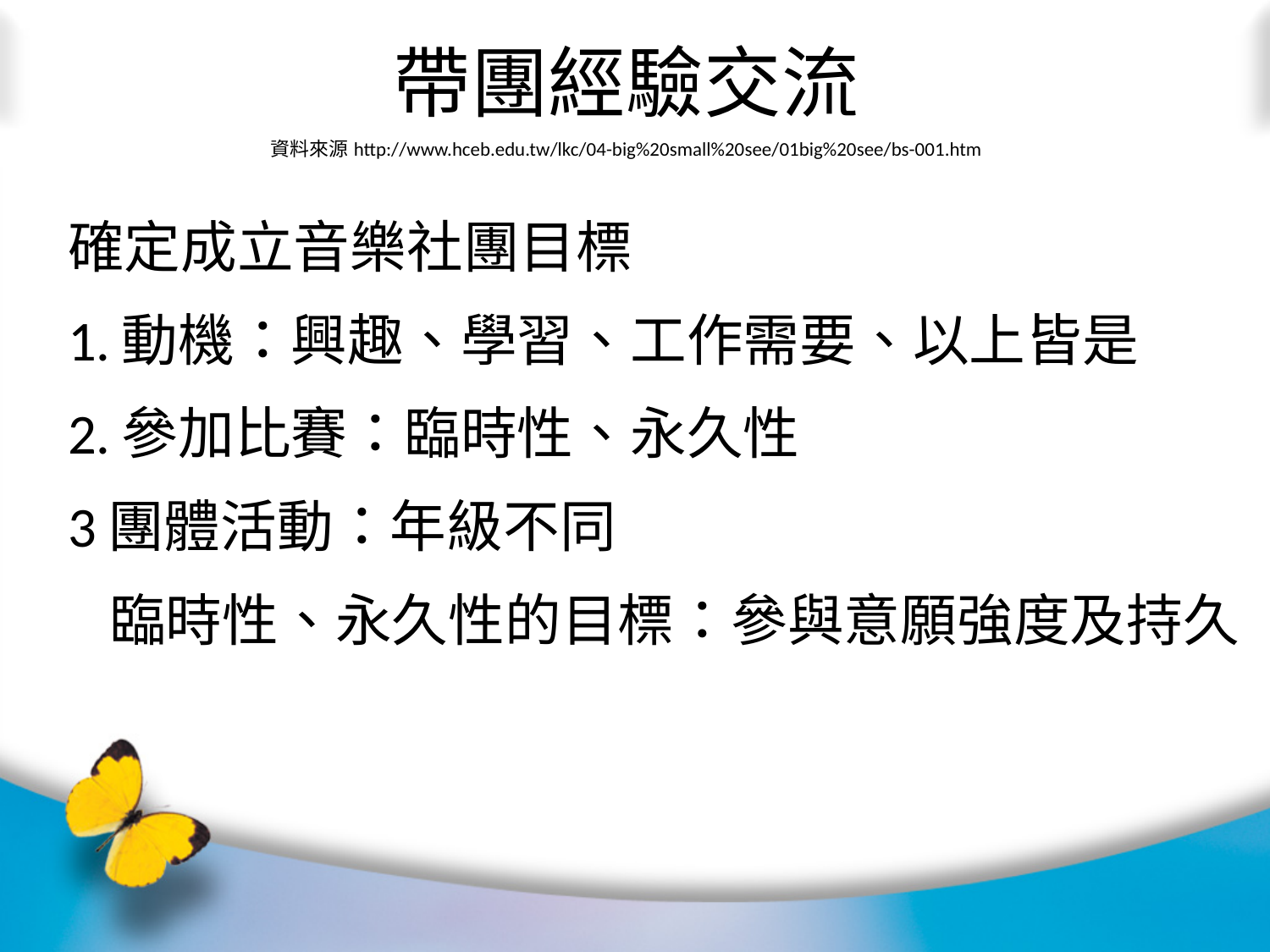

# 帶團經驗交流 資料來源http://www.hceb.edu.tw/lkc/04-big%20small%20see/01big%20see/bs-001.htm
確定成立音樂社團目標
1.動機：興趣、學習、工作需要、以上皆是
2.參加比賽：臨時性、永久性
3團體活動：年級不同
  臨時性、永久性的目標：參與意願強度及持久